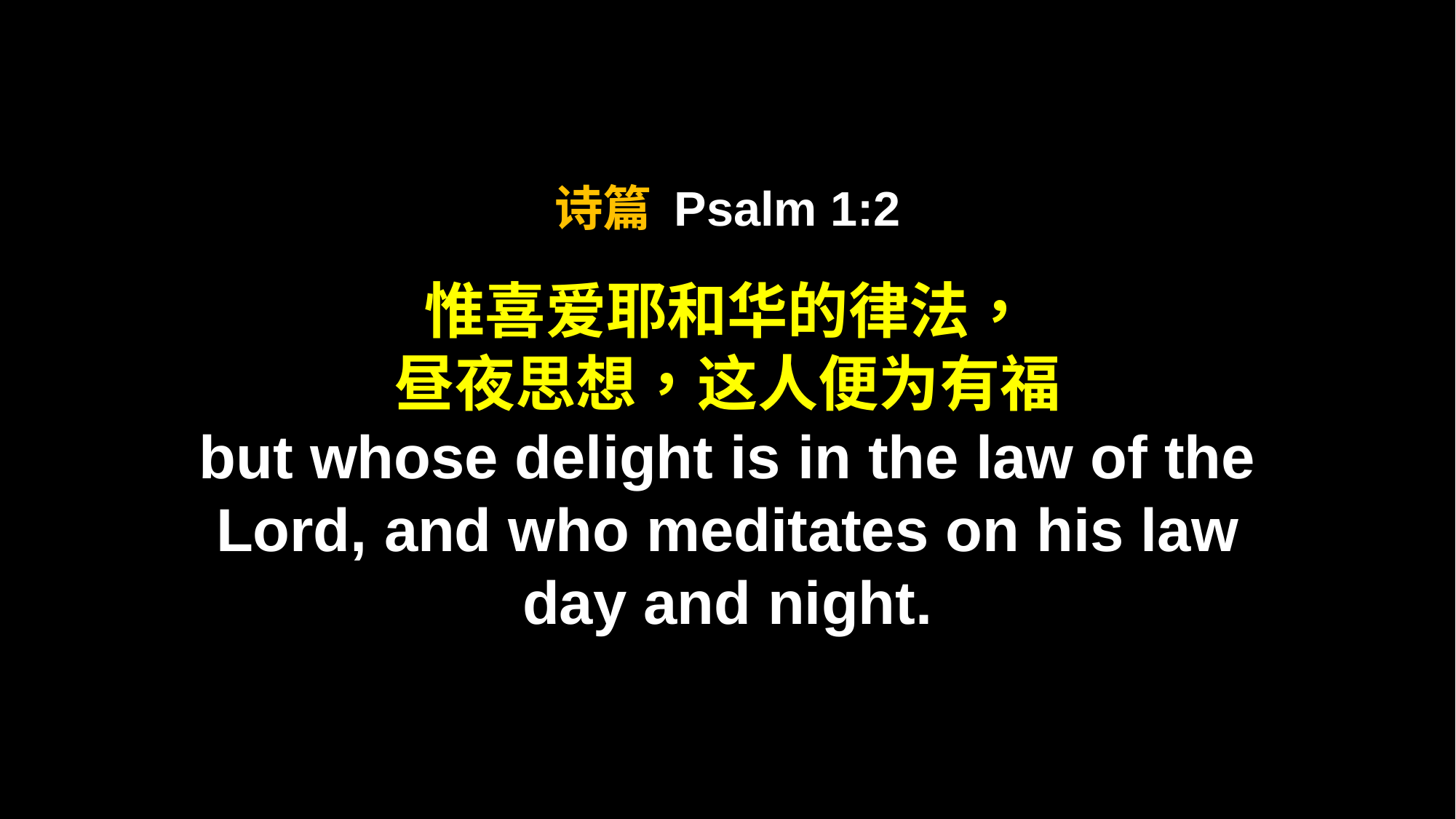

诗篇 Psalm 1:2

惟喜爱耶和华的律法，
昼夜思想，这人便为有福
but whose delight is in the law of the Lord, and who meditates on his law day and night.